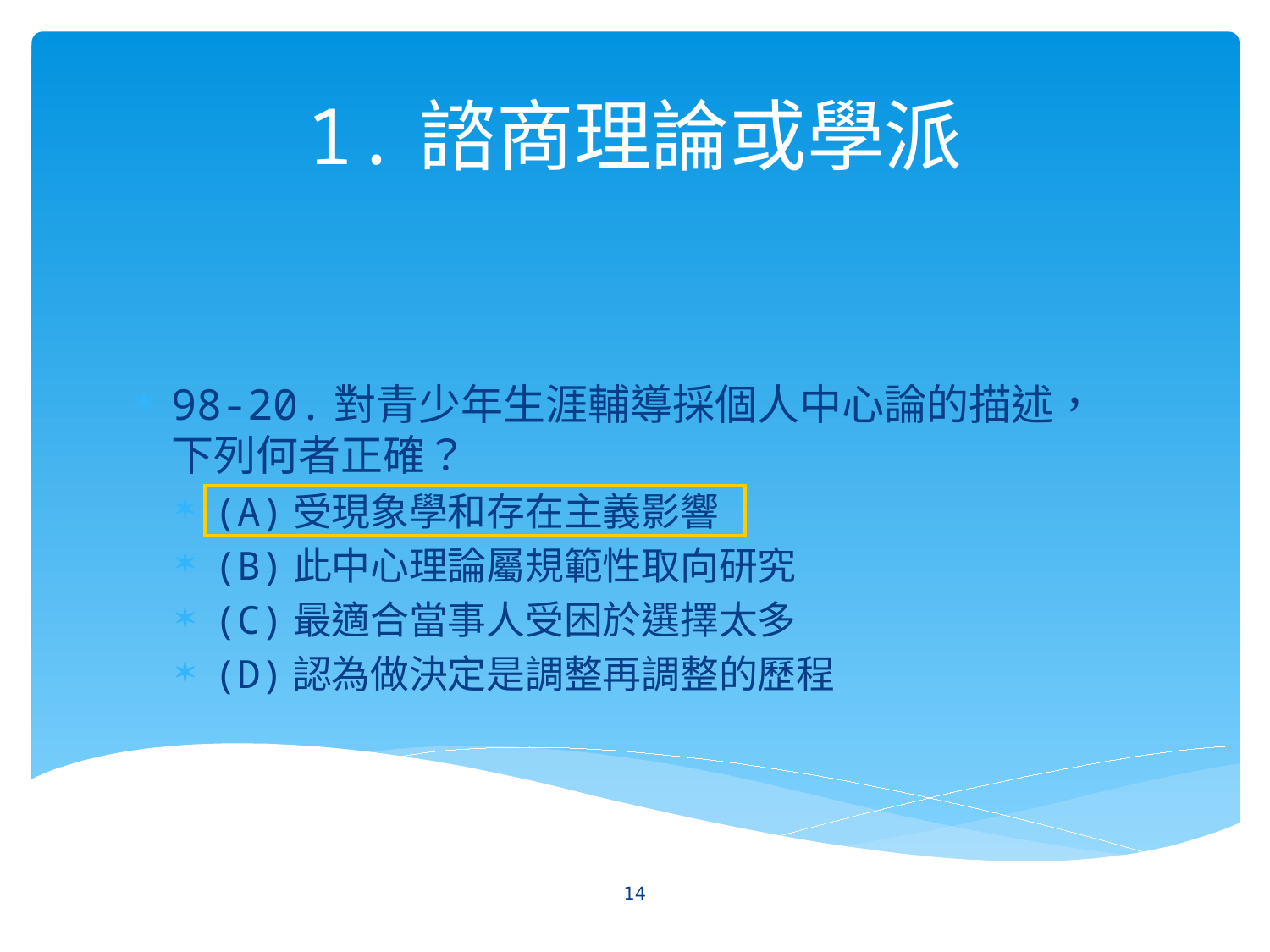

98-20.對青少年生涯輔導採個人中心論的描述，下列何者正確？
(A)受現象學和存在主義影響
(B)此中心理論屬規範性取向研究
(C)最適合當事人受困於選擇太多
(D)認為做決定是調整再調整的歷程
1.諮商理論或學派

14